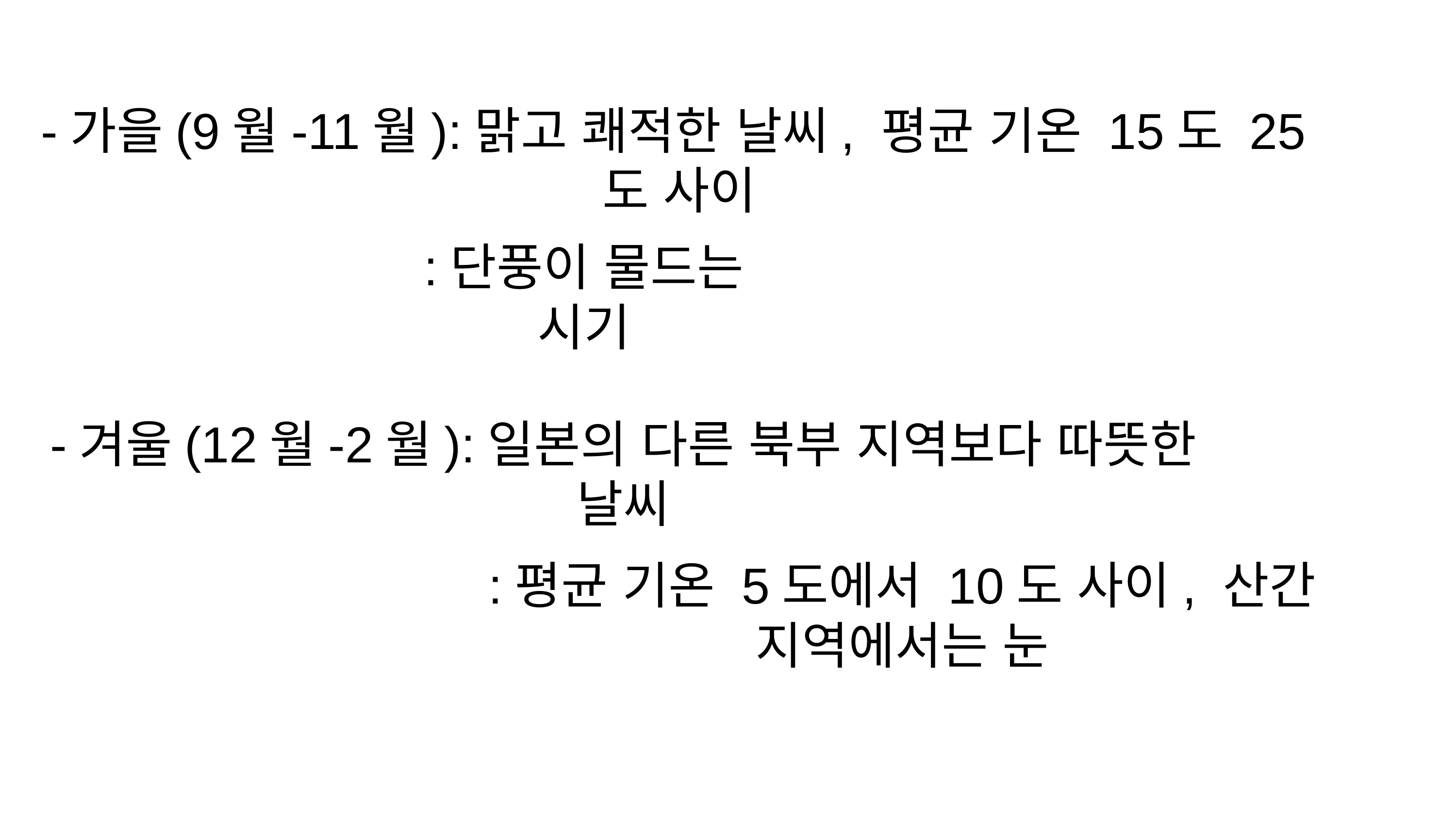

-가을(9월-11월):맑고 쾌적한 날씨, 평균 기온 15도 25도 사이
:단풍이 물드는 시기
-겨울(12월-2월):일본의 다른 북부 지역보다 따뜻한 날씨
:평균 기온 5도에서 10도 사이, 산간 지역에서는 눈